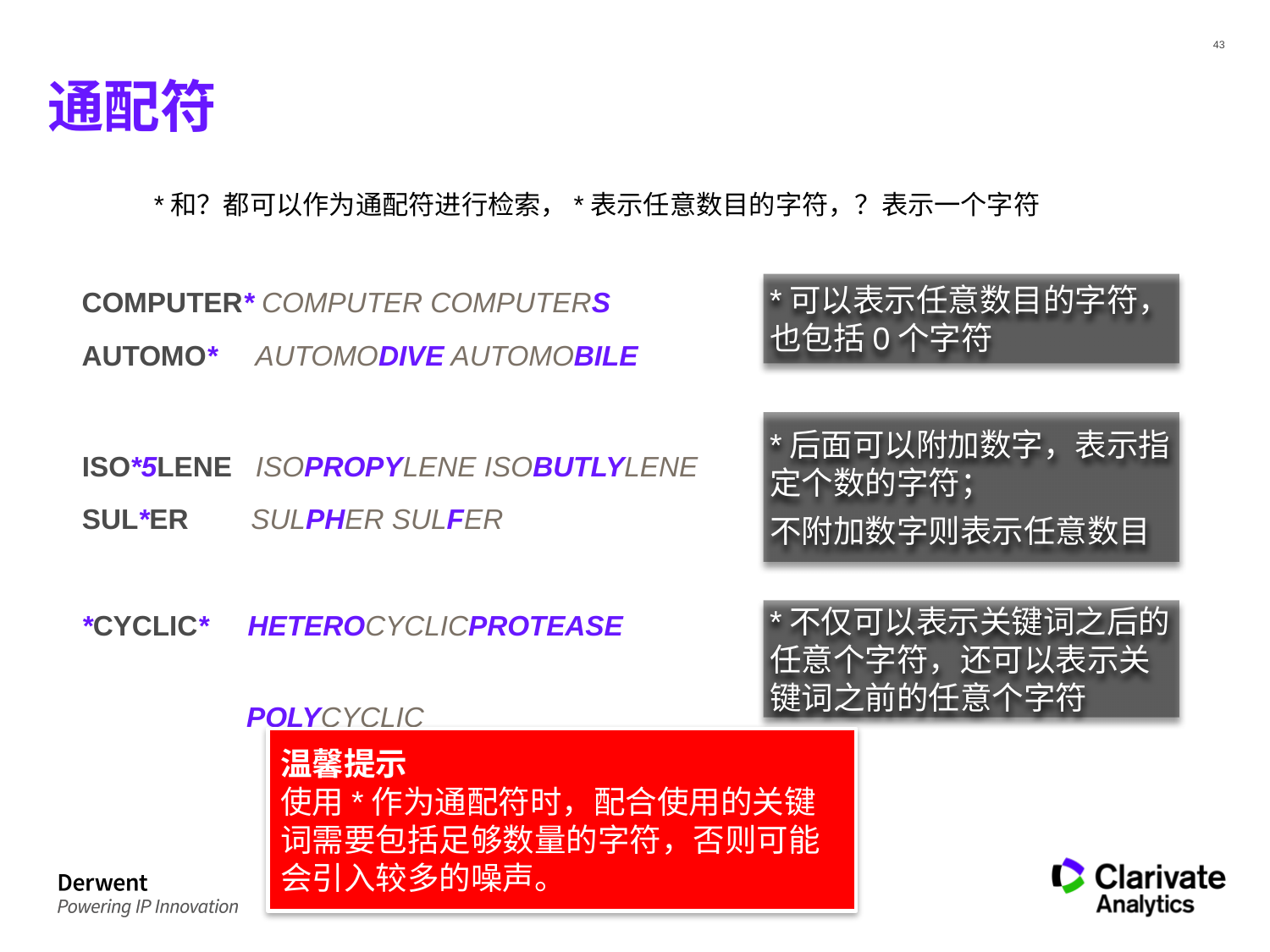

# 通配符
*和？都可以作为通配符进行检索，*表示任意数目的字符，？表示一个字符

COMPUTER* COMPUTER COMPUTERS
AUTOMO*     AUTOMODIVE AUTOMOBILE
*可以表示任意数目的字符，也包括0个字符
*后面可以附加数字，表示指定个数的字符；
不附加数字则表示任意数目
ISO*5LENE   ISOPROPYLENE ISOBUTLYLENE
SUL*ER        SULPHER SULFER
*CYCLIC*     HETEROCYCLICPROTEASE
                     POLYCYCLIC
*不仅可以表示关键词之后的任意个字符，还可以表示关键词之前的任意个字符
温馨提示
使用*作为通配符时，配合使用的关键词需要包括足够数量的字符，否则可能会引入较多的噪声。